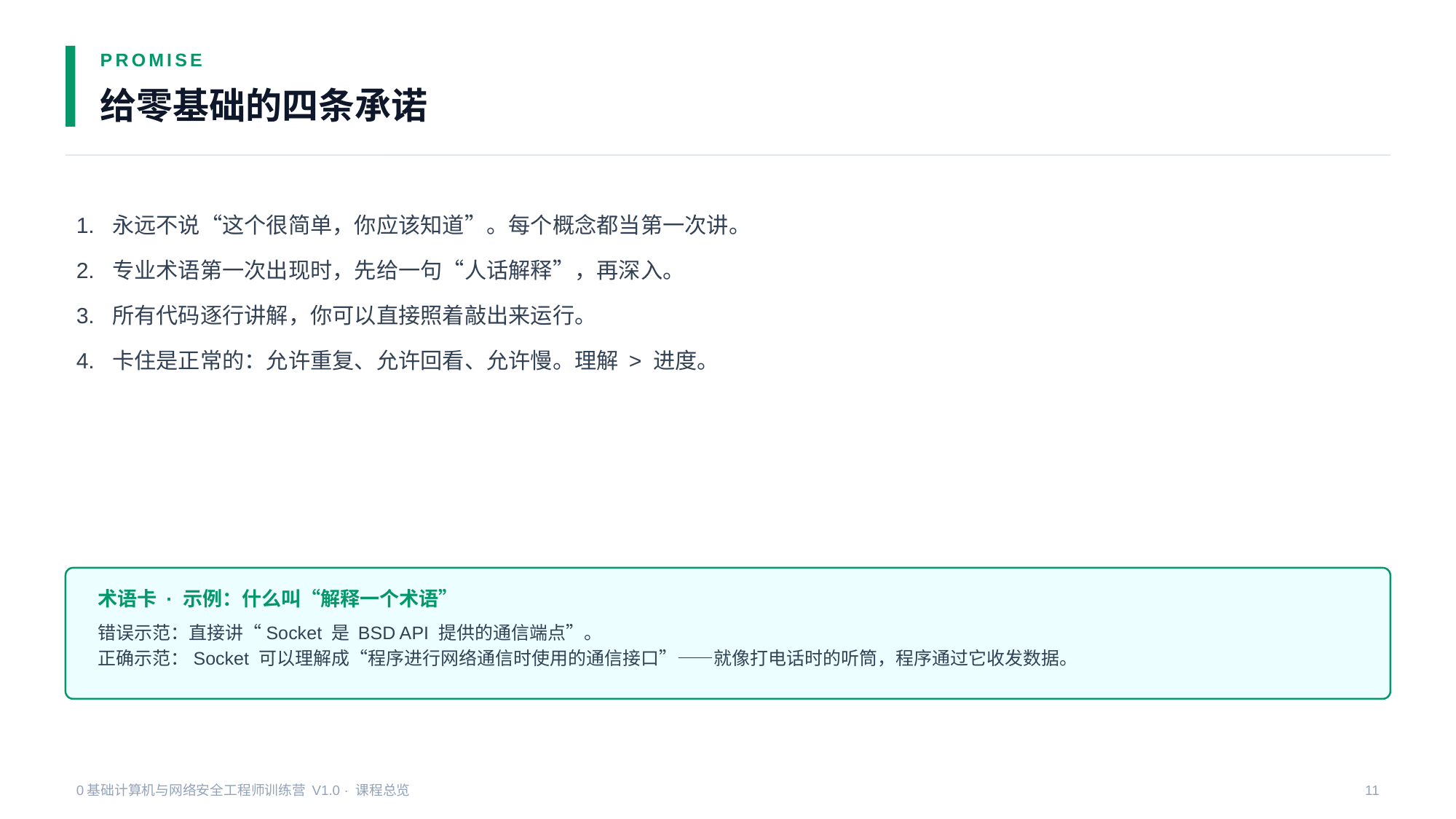

PROMISE

给零基础的四条承诺

1.  永远不说“这个很简单，你应该知道”。每个概念都当第一次讲。
2.  专业术语第一次出现时，先给一句“人话解释”，再深入。
3.  所有代码逐行讲解，你可以直接照着敲出来运行。
4.  卡住是正常的：允许重复、允许回看、允许慢。理解 > 进度。

术语卡 · 示例：什么叫“解释一个术语”
错误示范：直接讲“Socket 是 BSD API 提供的通信端点”。
正确示范：Socket 可以理解成“程序进行网络通信时使用的通信接口”——就像打电话时的听筒，程序通过它收发数据。
0基础计算机与网络安全工程师训练营 V1.0 · 课程总览
11